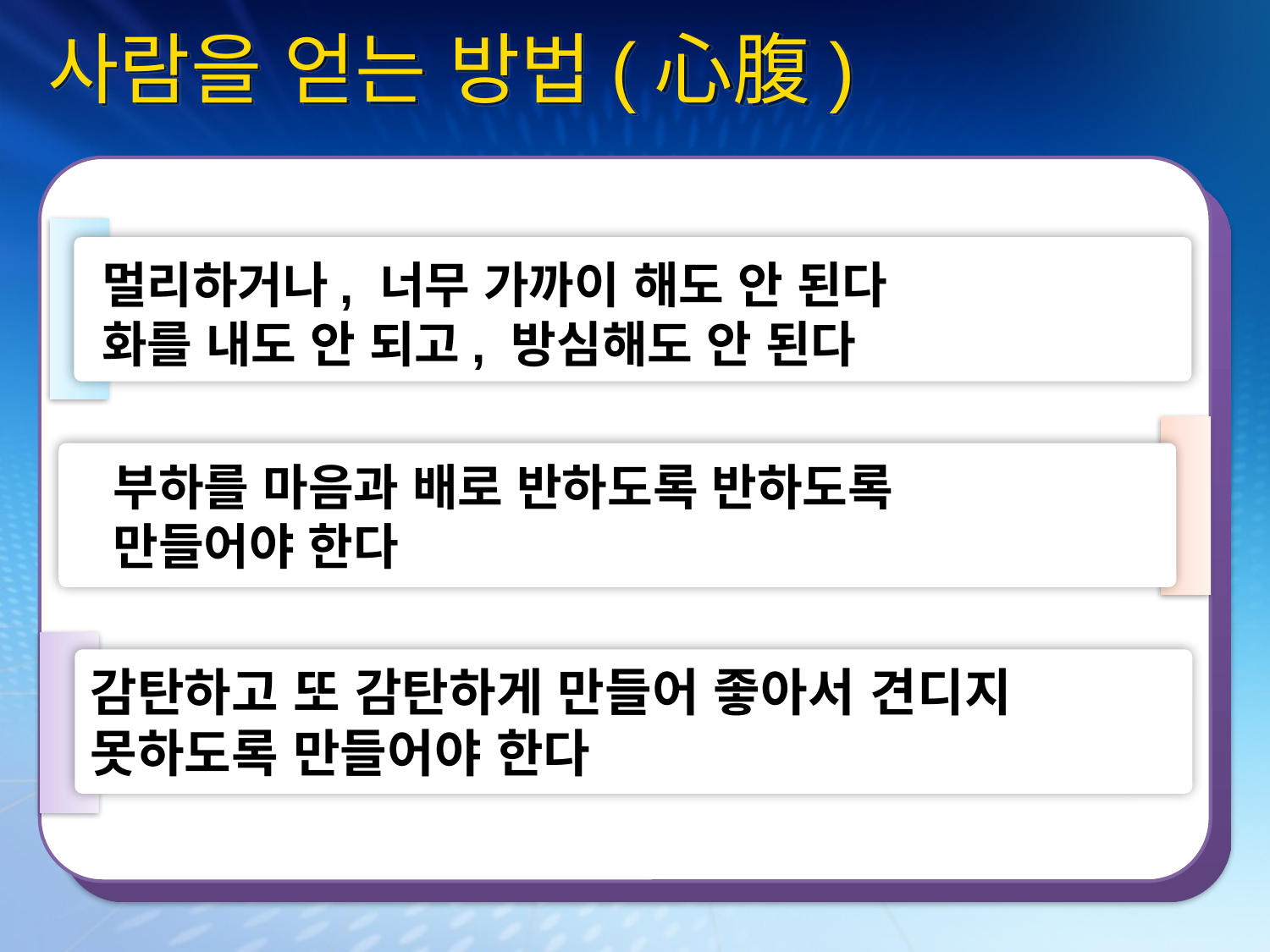

사람을 얻는 방법(心腹)

멀리하거나, 너무 가까이 해도 안 된다
화를 내도 안 되고, 방심해도 안 된다

  부하를 마음과 배로 반하도록 반하도록
  만들어야 한다

감탄하고 또 감탄하게 만들어 좋아서 견디지
못하도록 만들어야 한다..